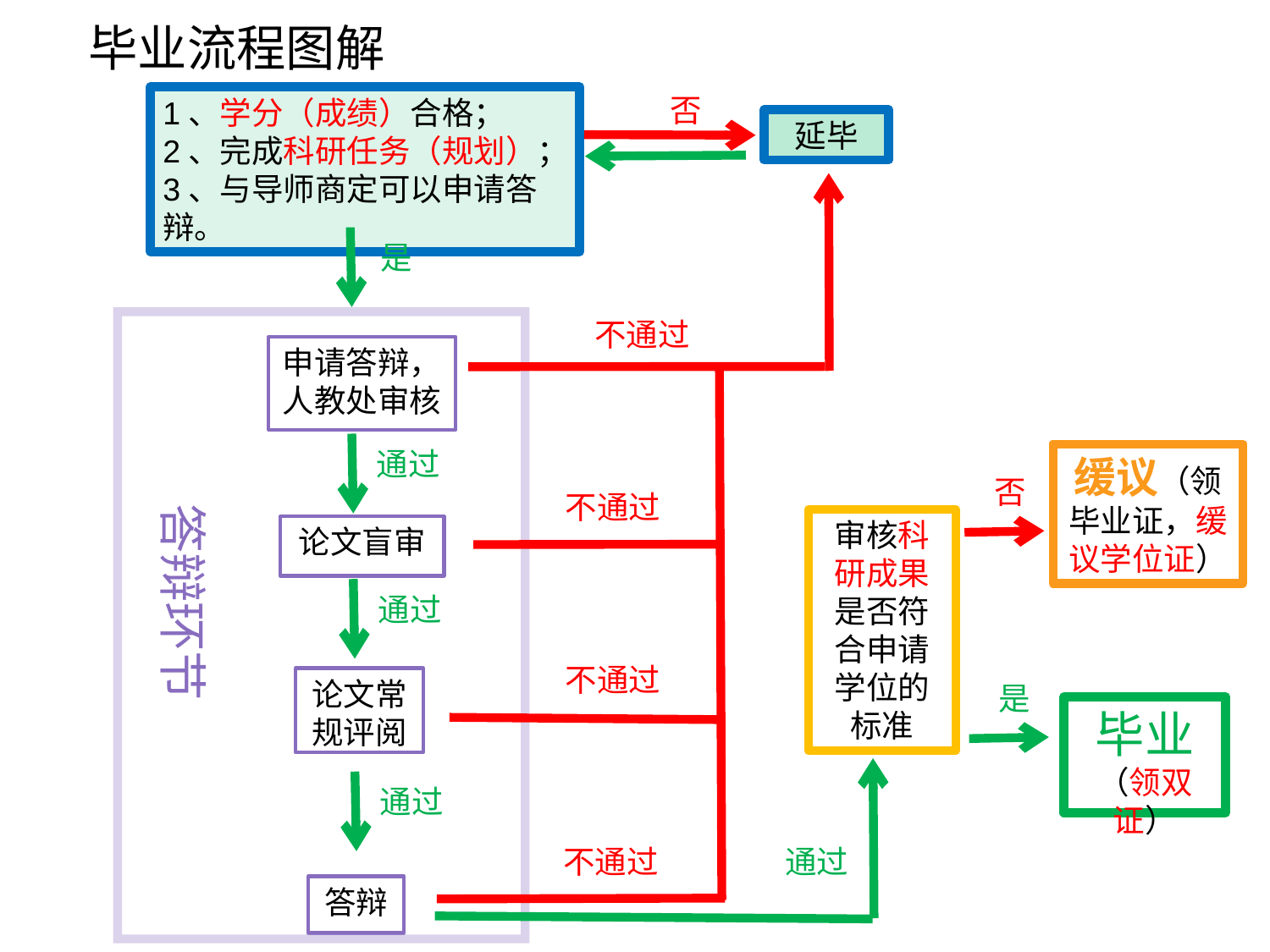

毕业流程图解
否
1、学分（成绩）合格；
2、完成科研任务（规划）；
3、与导师商定可以申请答辩。
延毕
是
不通过

申请答辩，
人教处审核

答辩环节
通过
缓议（领毕业证，缓议学位证）
否
不通过
审核科研成果是否符合申请学位的标准
论文盲审
通过
不通过
是
论文常规评阅
毕业
（领双证）
通过
通过
不通过
答辩